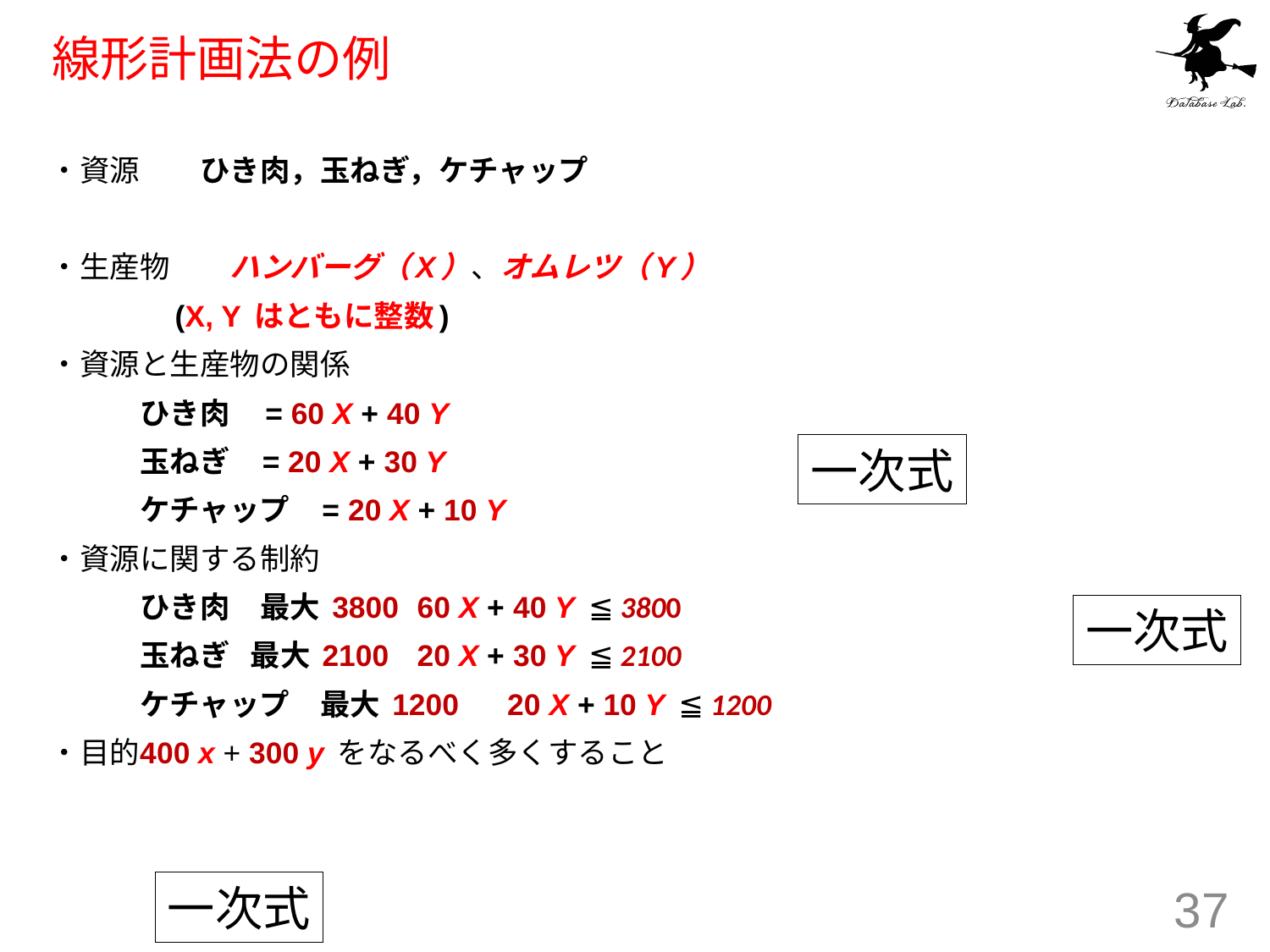

# 線形計画法の例
・資源　　ひき肉，玉ねぎ，ケチャップ

・生産物	ハンバーグ（X）、オムレツ（Y）
			　(X, Y はともに整数)
・資源と生産物の関係
　　		ひき肉　= 60 X + 40 Y
　　		玉ねぎ    = 20 X + 30 Y
　　		ケチャップ    = 20 X + 10 Y
・資源に関する制約
　　		ひき肉　最大 3800 	 60 X + 40 Y  ≦ 3800
　　		玉ねぎ	   最大 2100	 20 X + 30 Y  ≦ 2100
		ケチャップ	最大 1200	 20 X + 10 Y  ≦ 1200
・目的	400 x + 300 y をなるべく多くすること

一次式
一次式
一次式
37